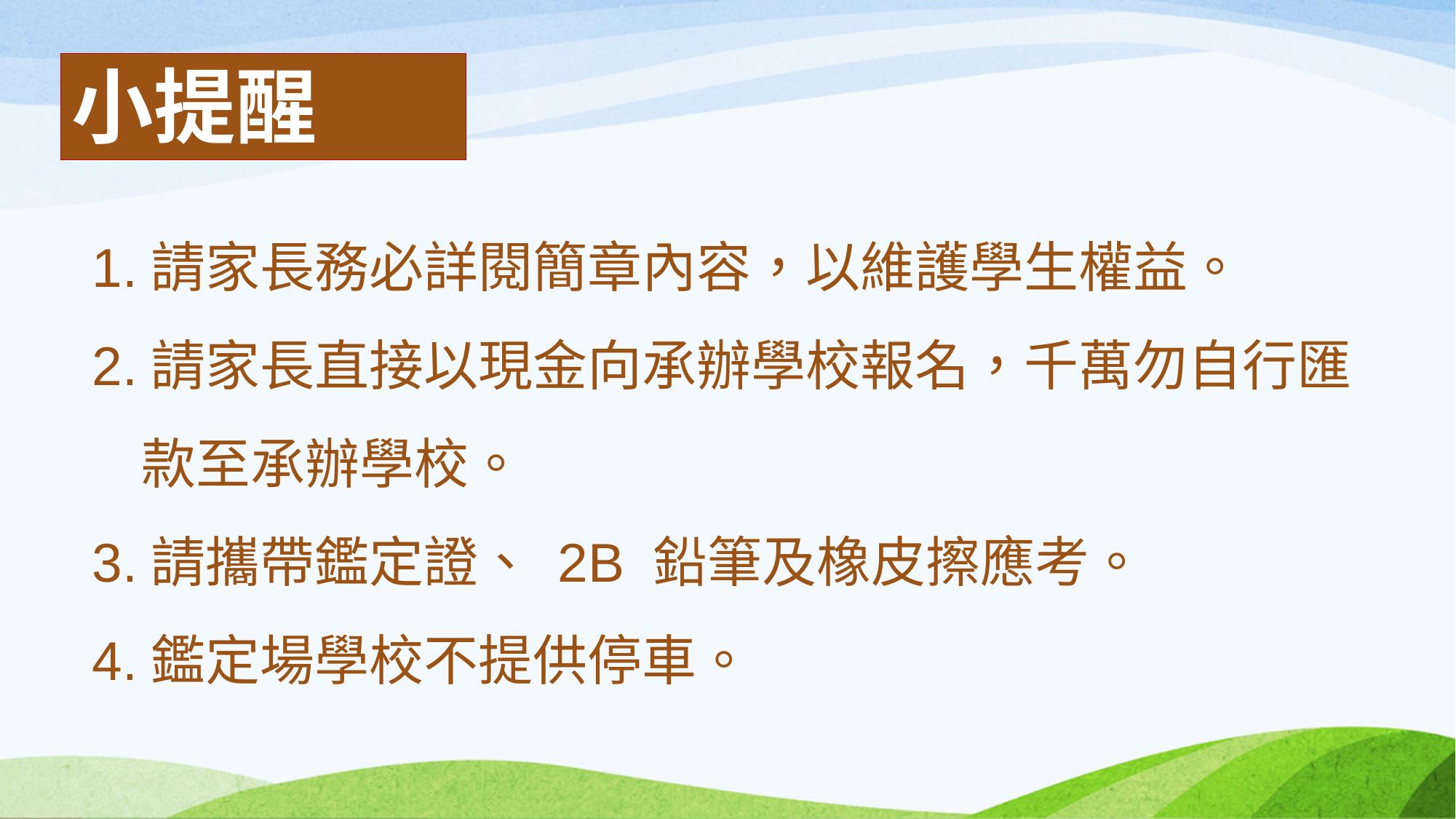

# 小提醒

1.請家長務必詳閱簡章內容，以維護學生權益。
2.請家長直接以現金向承辦學校報名，千萬勿自行匯
   款至承辦學校。
3.請攜帶鑑定證、 2B 鉛筆及橡皮擦應考。
4.鑑定場學校不提供停車。